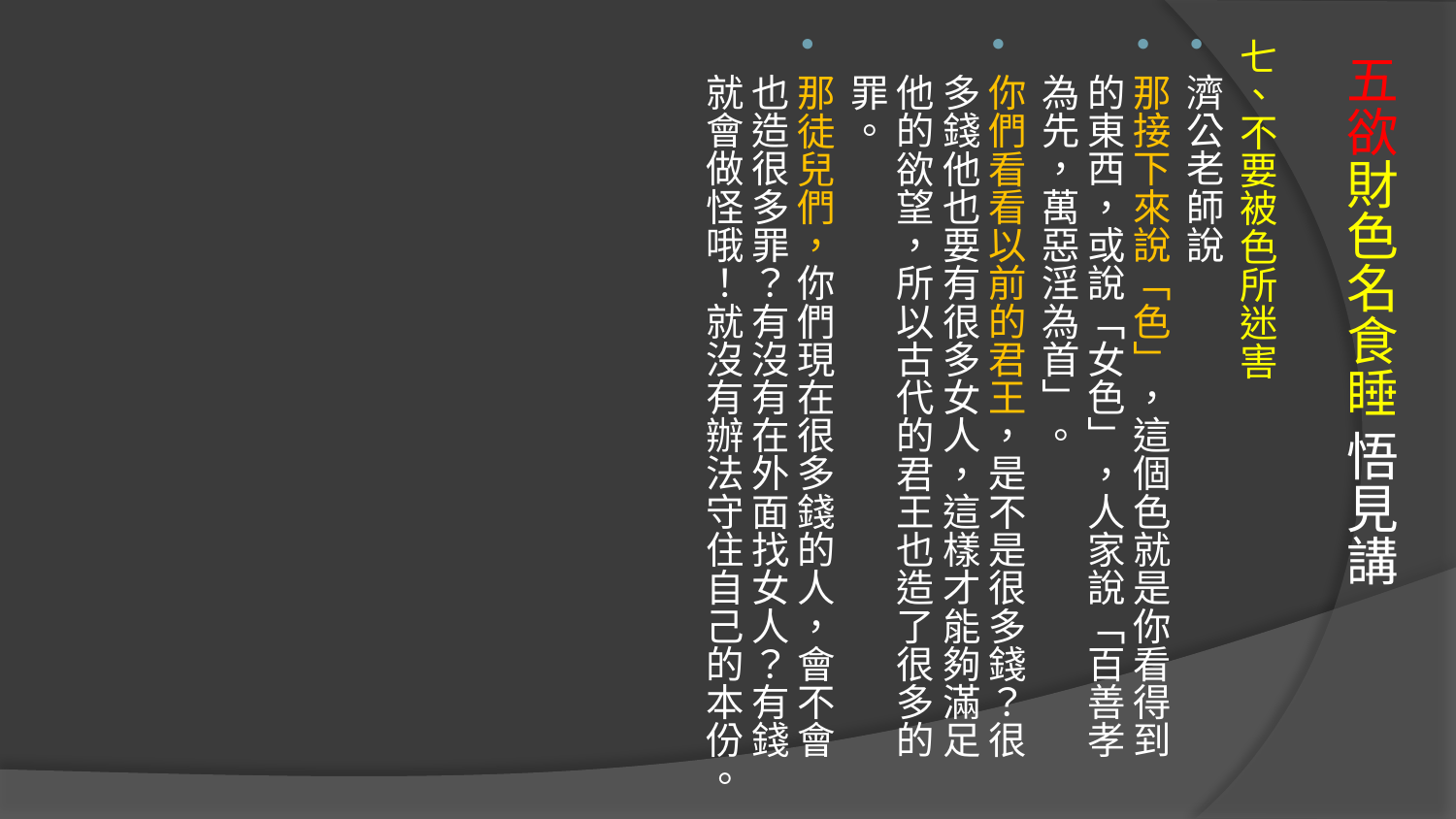

七、不要被色所迷害
濟公老師說
那接下來說「色」，這個色就是你看得到的東西，或說「女色」，人家說「百善孝為先，萬惡淫為首」。
你們看看以前的君王，是不是很多錢？很多錢他也要有很多女人，這樣才能夠滿足他的欲望，所以古代的君王也造了很多的罪。
那徒兒們，你們現在很多錢的人，會不會也造很多罪？有沒有在外面找女人？有錢就會做怪哦！就沒有辦法守住自己的本份。

# 五欲財色名食睡 悟見講